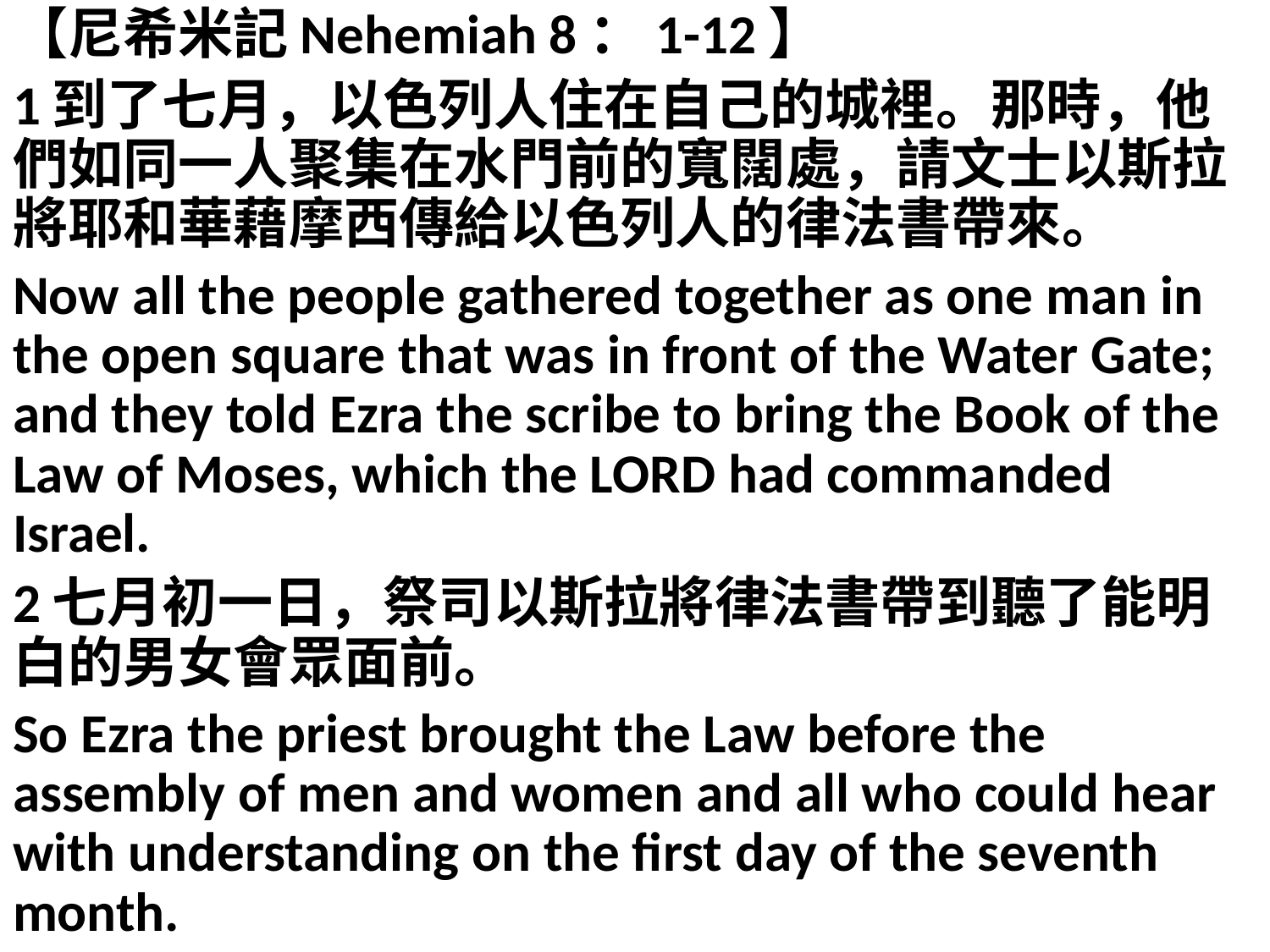

【尼希米記Nehemiah 8：1-12】
1到了七月，以色列人住在自己的城裡。那時，他們如同一人聚集在水門前的寬闊處，請文士以斯拉將耶和華藉摩西傳給以色列人的律法書帶來。
Now all the people gathered together as one man in the open square that was in front of the Water Gate; and they told Ezra the scribe to bring the Book of the Law of Moses, which the LORD had commanded Israel.
2七月初一日，祭司以斯拉將律法書帶到聽了能明白的男女會眾面前。
So Ezra the priest brought the Law before the assembly of men and women and all who could hear with understanding on the first day of the seventh month.